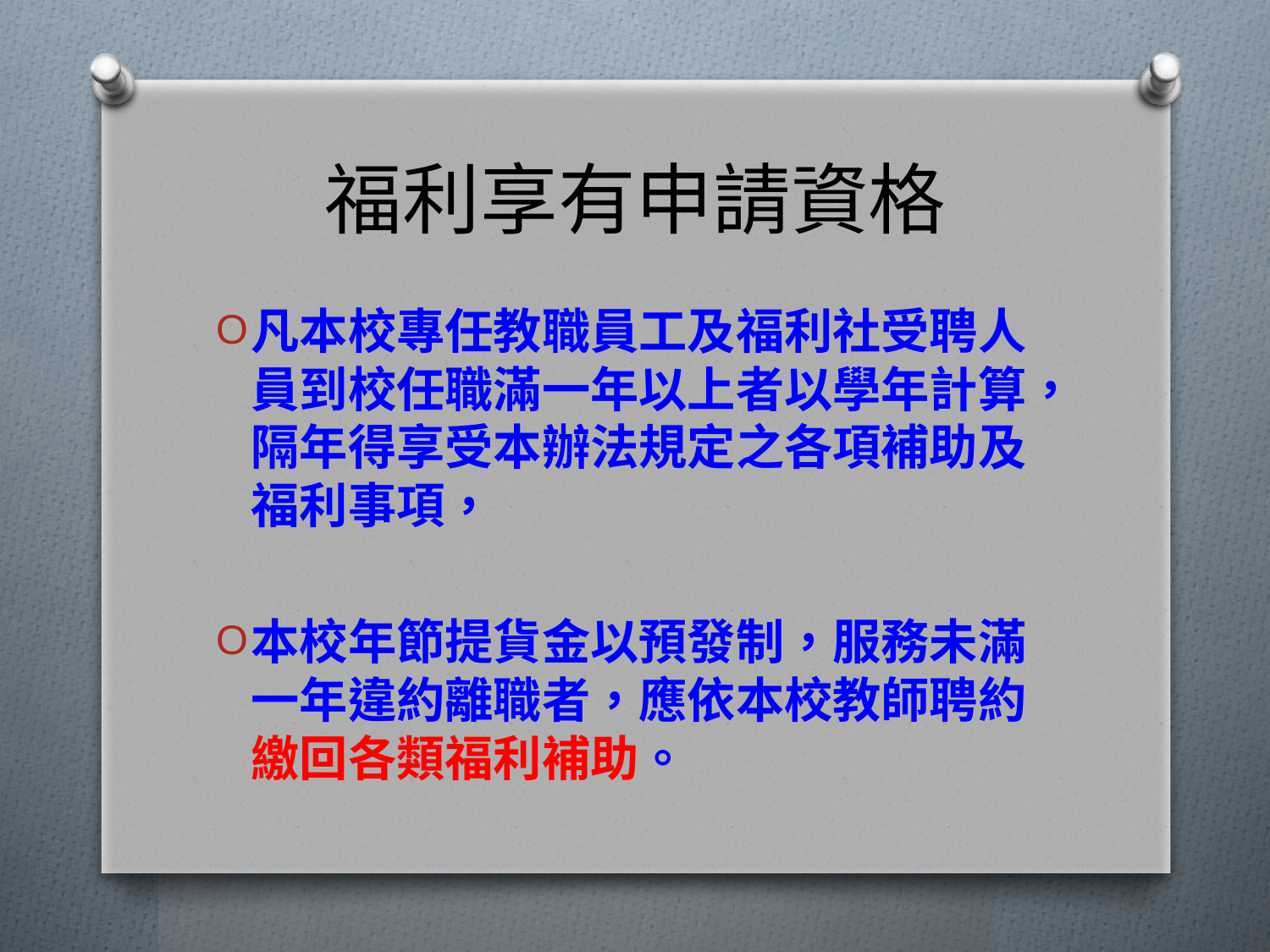

# 福利享有申請資格
凡本校專任教職員工及福利社受聘人員到校任職滿一年以上者以學年計算，隔年得享受本辦法規定之各項補助及福利事項，

本校年節提貨金以預發制，服務未滿一年違約離職者，應依本校教師聘約繳回各類福利補助。